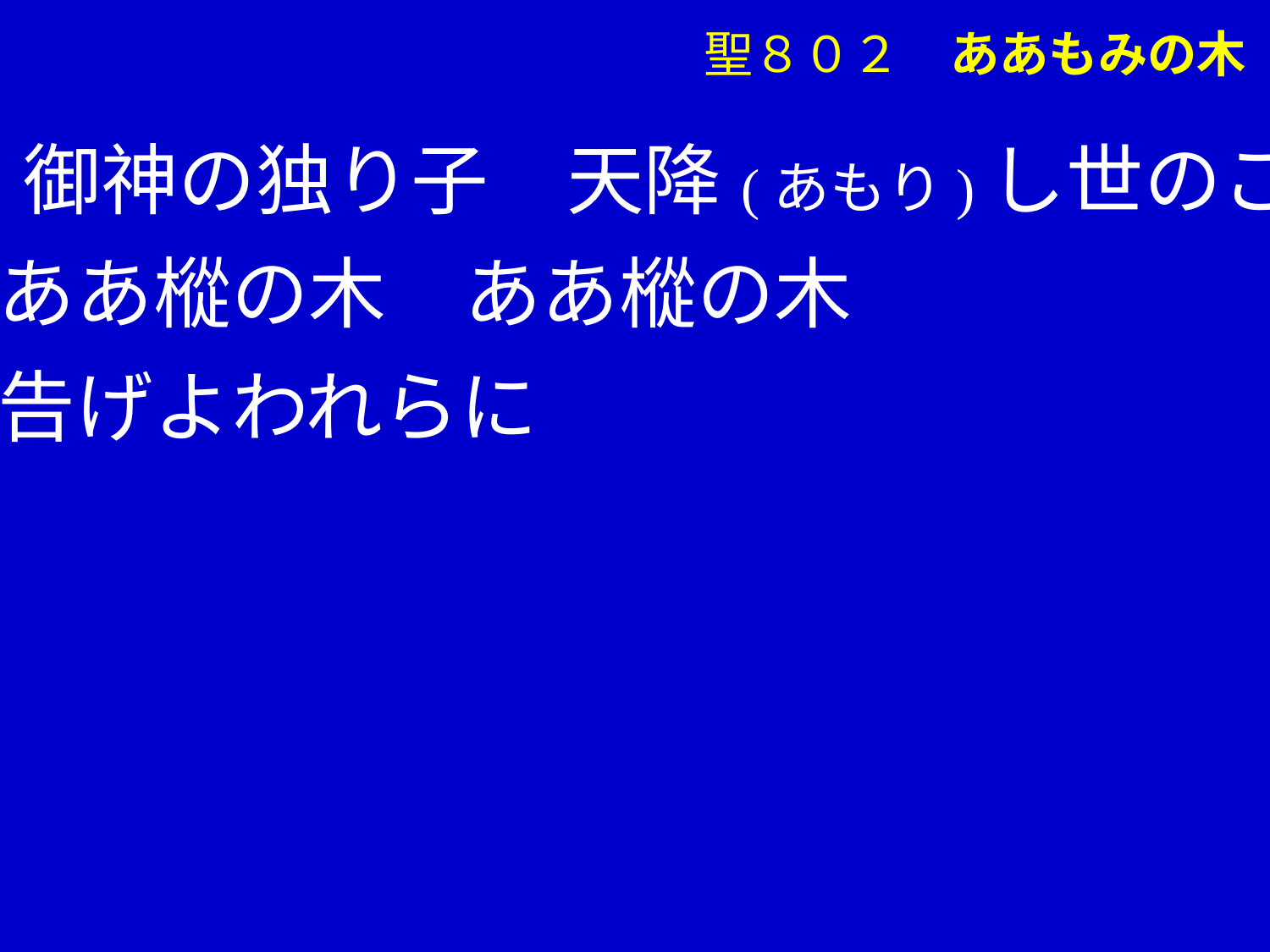

聖８０２　ああもみの木
　　御神の独り子　天降(あもり)し世のこと
　 ああ樅の木　ああ樅の木
　 告げよわれらに